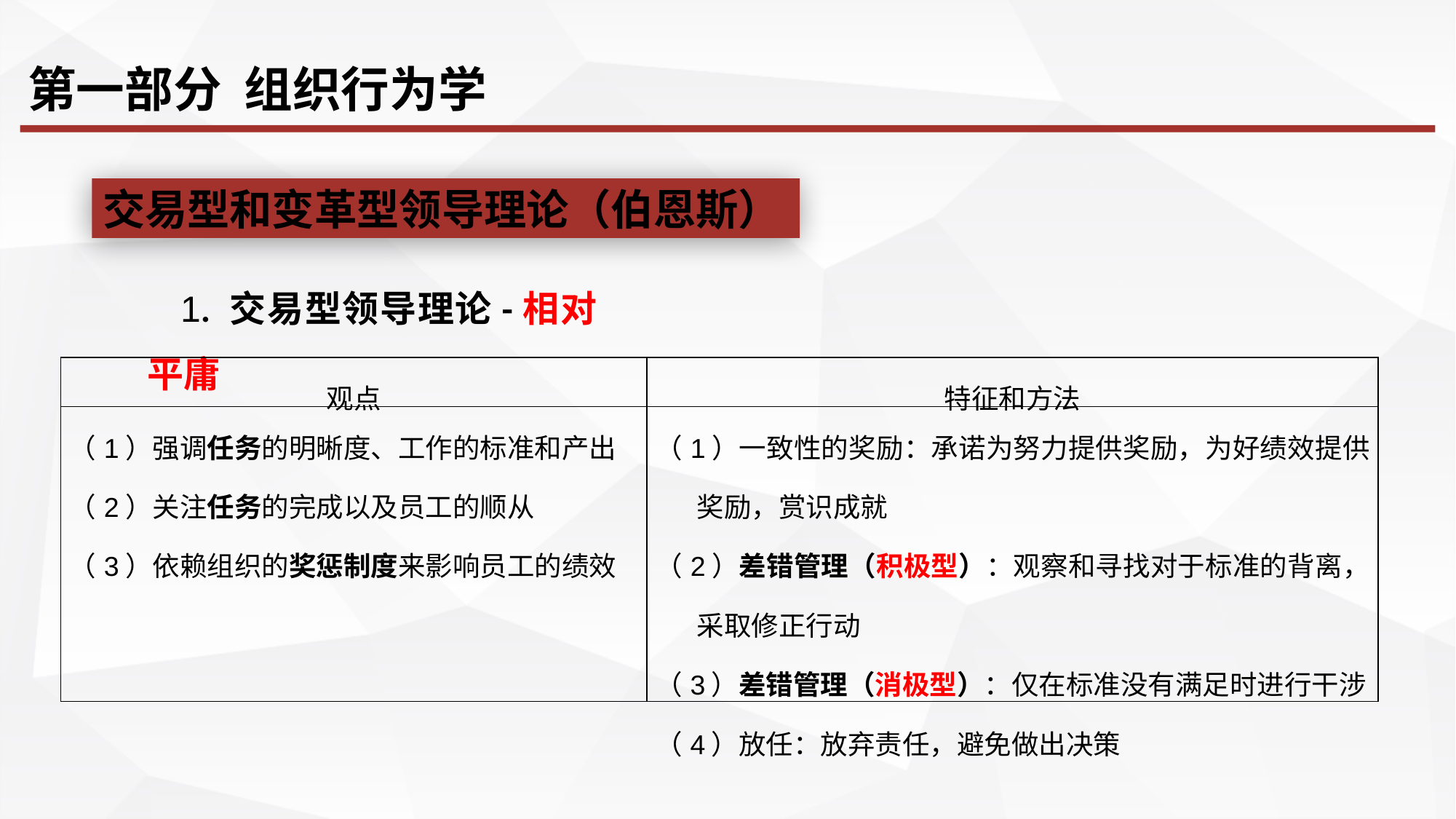

第一部分  组织行为学

交易型和变革型领导理论（伯恩斯）
1. 交易型领导理论-相对平庸
| 观点 | 特征和方法 |
| --- | --- |
| （1）强调任务的明晰度、工作的标准和产出 （2）关注任务的完成以及员工的顺从 （3）依赖组织的奖惩制度来影响员工的绩效 | （1）一致性的奖励：承诺为努力提供奖励，为好绩效提供奖励，赏识成就 （2）差错管理（积极型）：观察和寻找对于标准的背离，采取修正行动 （3）差错管理（消极型）：仅在标准没有满足时进行干涉 （4）放任：放弃责任，避免做出决策 |